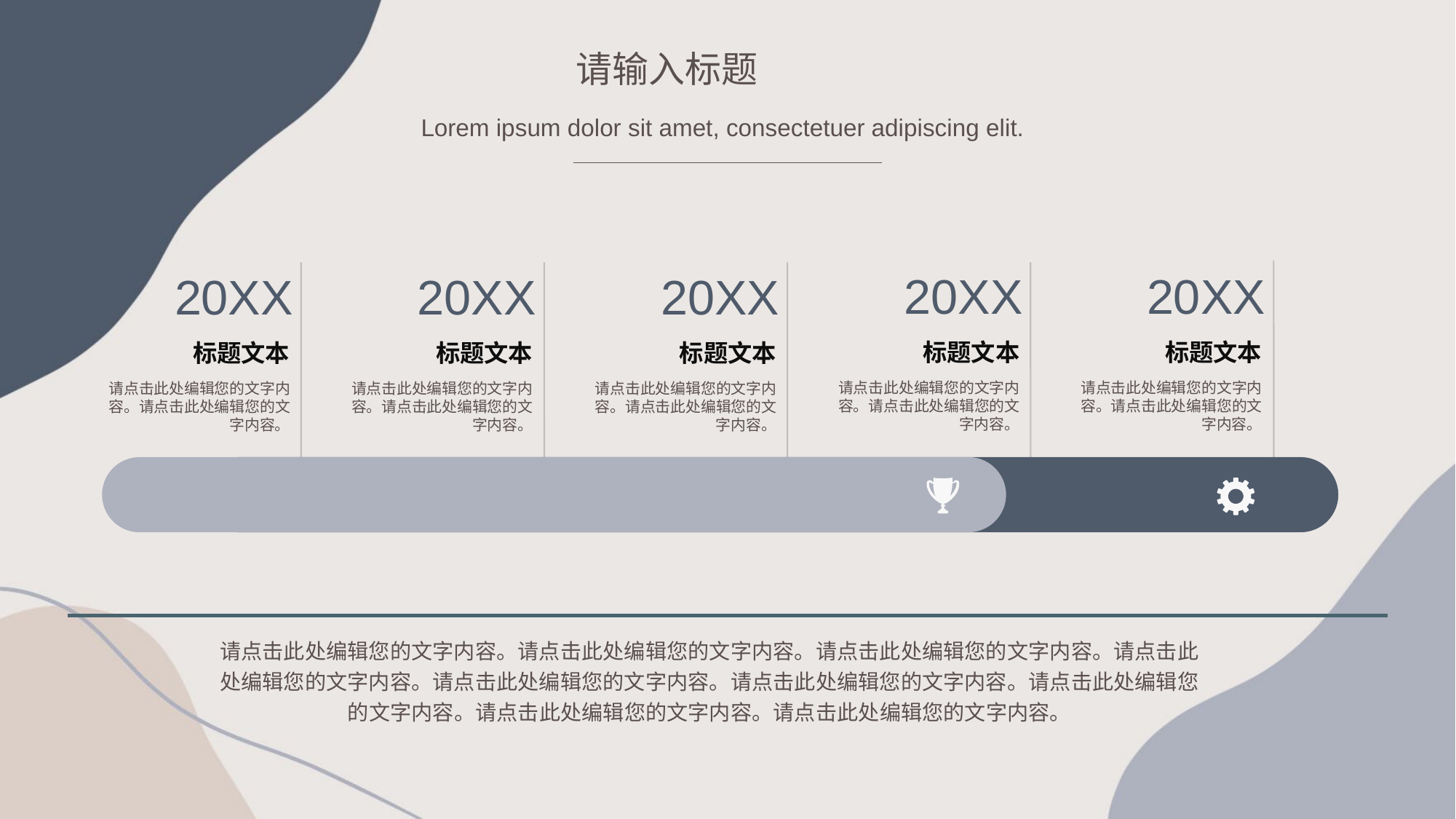

请输入标题
Lorem ipsum dolor sit amet, consectetuer adipiscing elit.

20XX
20XX
20XX

20XX

20XX

标题文本
标题文本
标题文本
标题文本
标题文本
请点击此处编辑您的文字内容。请点击此处编辑您的文字内容。
请点击此处编辑您的文字内容。请点击此处编辑您的文字内容。
请点击此处编辑您的文字内容。请点击此处编辑您的文字内容。
请点击此处编辑您的文字内容。请点击此处编辑您的文字内容。
请点击此处编辑您的文字内容。请点击此处编辑您的文字内容。

请点击此处编辑您的文字内容。请点击此处编辑您的文字内容。请点击此处编辑您的文字内容。请点击此处编辑您的文字内容。请点击此处编辑您的文字内容。请点击此处编辑您的文字内容。请点击此处编辑您的文字内容。请点击此处编辑您的文字内容。请点击此处编辑您的文字内容。